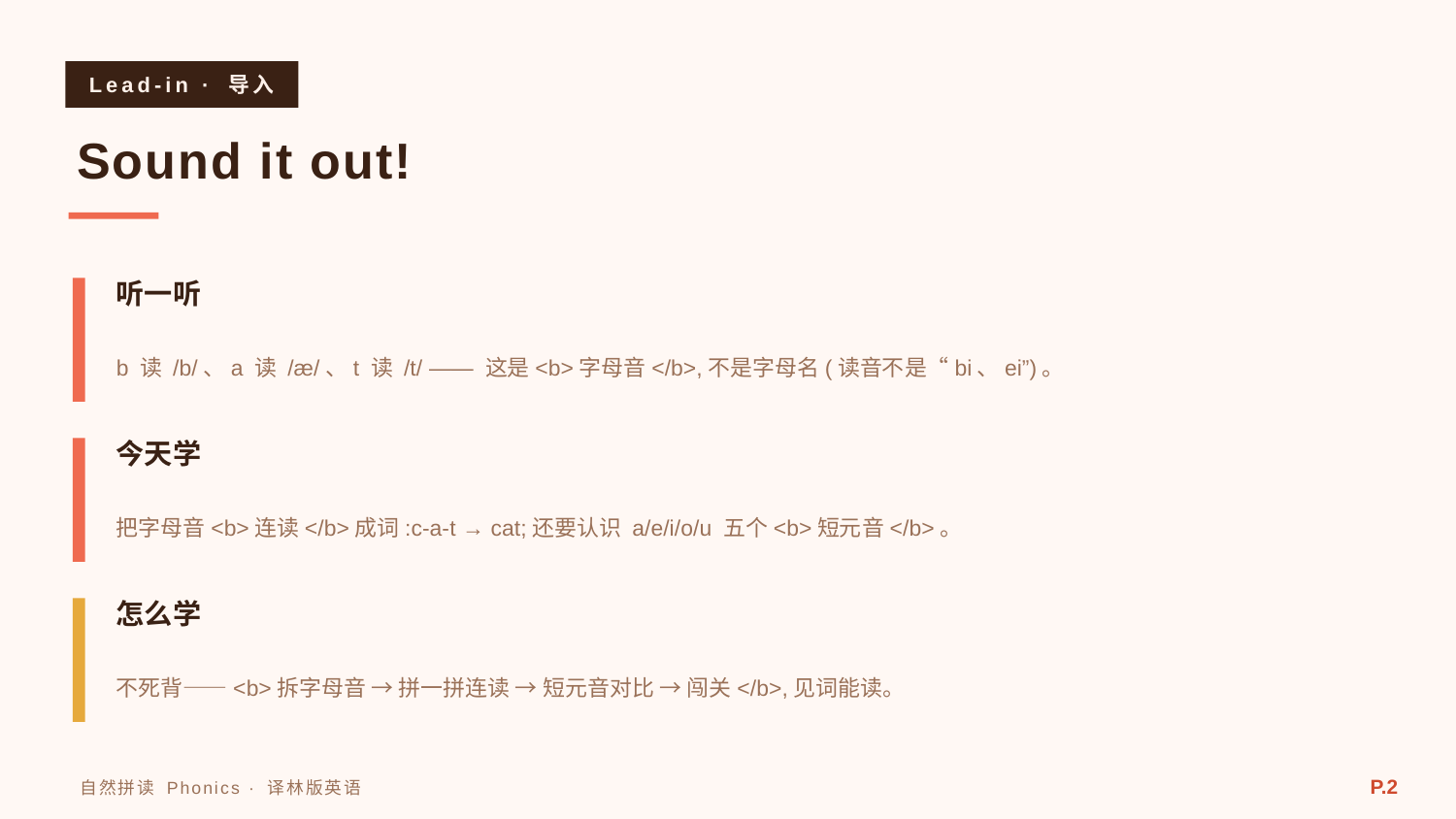

Lead-in · 导入

Sound it out!

听一听

b 读 /b/、a 读 /æ/、t 读 /t/ —— 这是<b>字母音</b>,不是字母名(读音不是“bi、ei”)。
今天学

把字母音<b>连读</b>成词:c-a-t → cat;还要认识 a/e/i/o/u 五个<b>短元音</b>。
怎么学

不死背——<b>拆字母音 → 拼一拼连读 → 短元音对比 → 闯关</b>,见词能读。
P.2
自然拼读 Phonics · 译林版英语